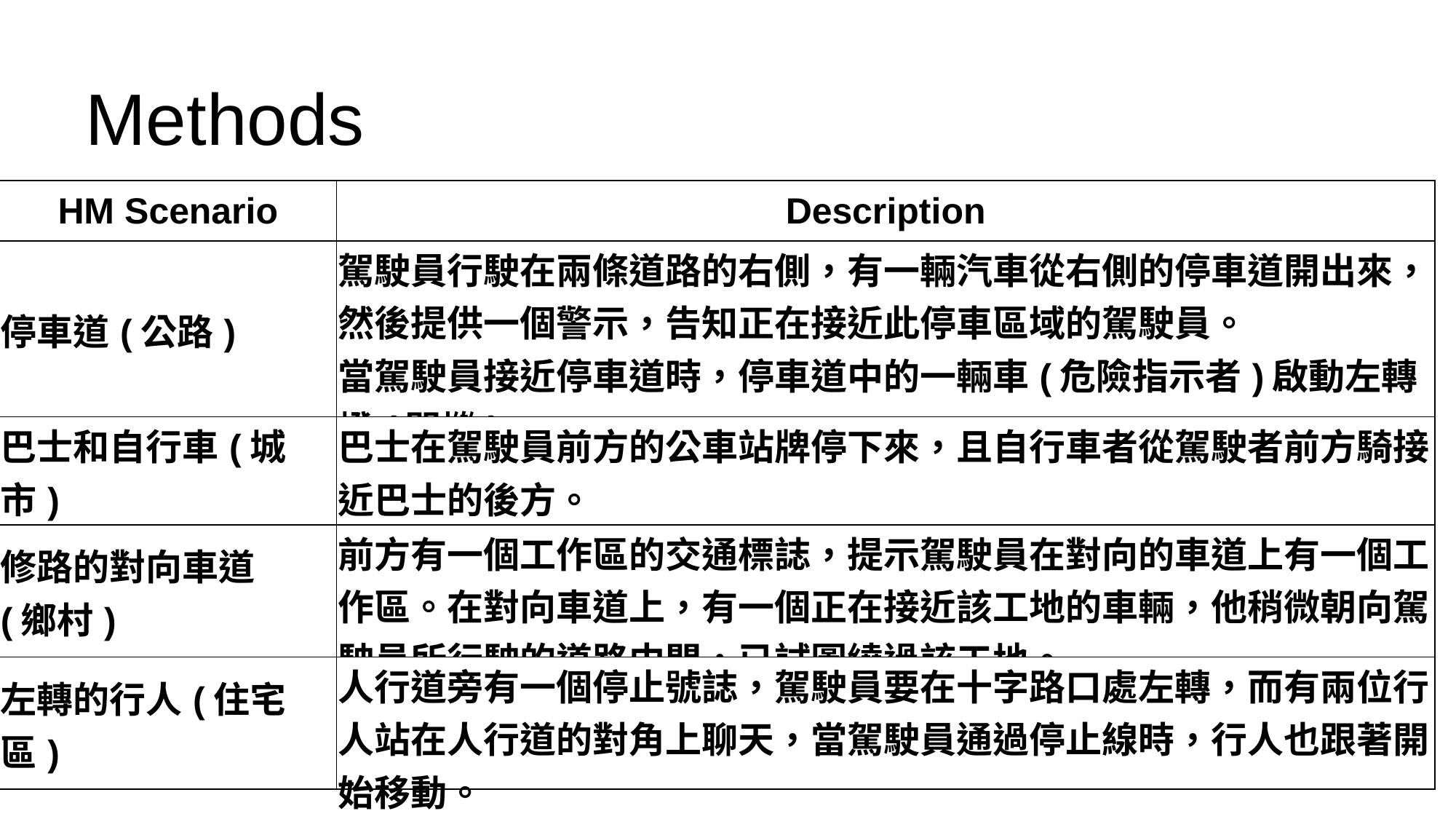

Methods
| HM Scenario | Description |
| --- | --- |
| 停車道(公路) | 駕駛員行駛在兩條道路的右側，有一輛汽車從右側的停車道開出來，然後提供一個警示，告知正在接近此停車區域的駕駛員。 當駕駛員接近停車道時，停車道中的一輛車(危險指示者)啟動左轉燈(閃爍)。 |
| 巴士和自行車(城市) | 巴士在駕駛員前方的公車站牌停下來，且自行車者從駕駛者前方騎接近巴士的後方。 |
| 修路的對向車道 (鄉村) | 前方有一個工作區的交通標誌，提示駕駛員在對向的車道上有一個工作區。在對向車道上，有一個正在接近該工地的車輛，他稍微朝向駕駛員所行駛的道路中間，已試圖繞過該工地。 |
| 左轉的行人(住宅區) | 人行道旁有一個停止號誌，駕駛員要在十字路口處左轉，而有兩位行人站在人行道的對角上聊天，當駕駛員通過停止線時，行人也跟著開始移動。 |